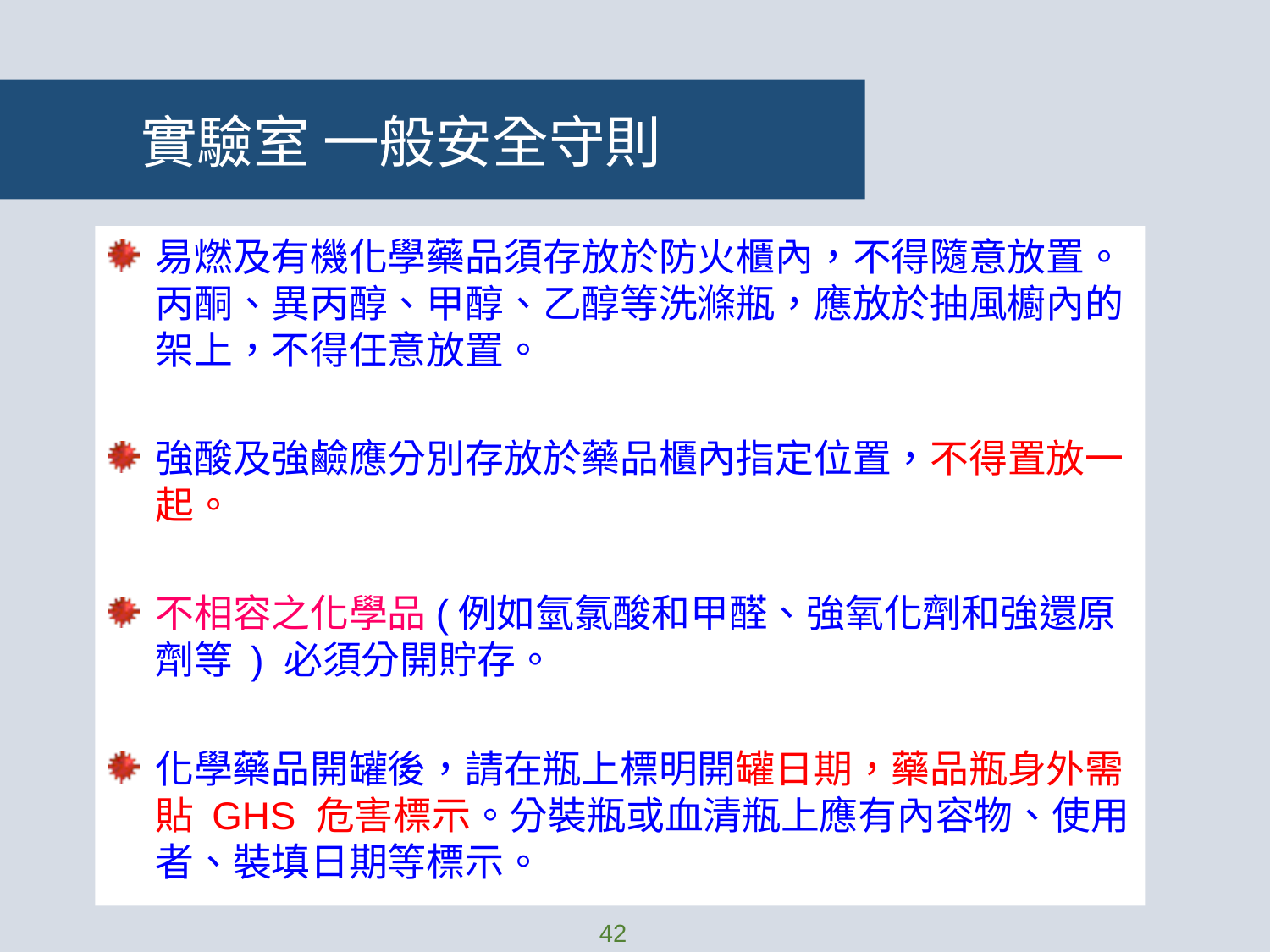

實驗室 一般安全守則
易燃及有機化學藥品須存放於防火櫃內，不得隨意放置。丙酮、異丙醇、甲醇、乙醇等洗滌瓶，應放於抽風櫥內的架上，不得任意放置。

強酸及強鹼應分別存放於藥品櫃內指定位置，不得置放一起。

不相容之化學品(例如氫氯酸和甲醛、強氧化劑和強還原劑等 ) 必須分開貯存。

化學藥品開罐後，請在瓶上標明開罐日期，藥品瓶身外需貼 GHS 危害標示。分裝瓶或血清瓶上應有內容物、使用者、裝填日期等標示。